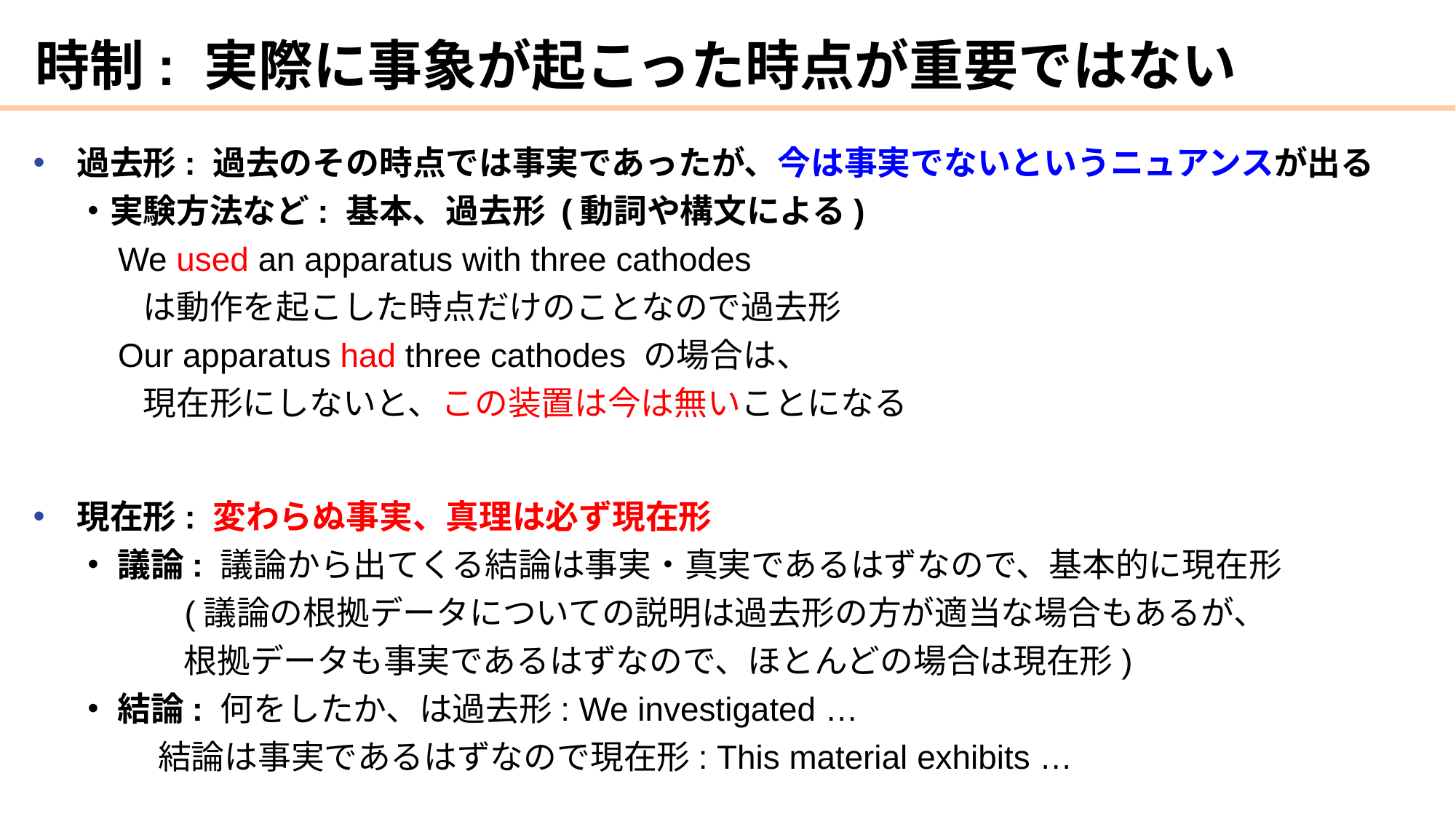

# 時制: 実際に事象が起こった時点が重要ではない
過去形: 過去のその時点では事実であったが、今は事実でないというニュアンスが出る
・実験方法など: 基本、過去形 (動詞や構文による)
　We used an apparatus with three cathodes
　　は動作を起こした時点だけのことなので過去形
　Our apparatus had three cathodes の場合は、
　　現在形にしないと、この装置は今は無いことになる

現在形: 変わらぬ事実、真理は必ず現在形
・ 議論: 議論から出てくる結論は事実・真実であるはずなので、基本的に現在形
　　　(議論の根拠データについての説明は過去形の方が適当な場合もあるが、
　　　 根拠データも事実であるはずなので、ほとんどの場合は現在形)
・ 結論: 何をしたか、は過去形: We investigated …
　　  結論は事実であるはずなので現在形: This material exhibits …